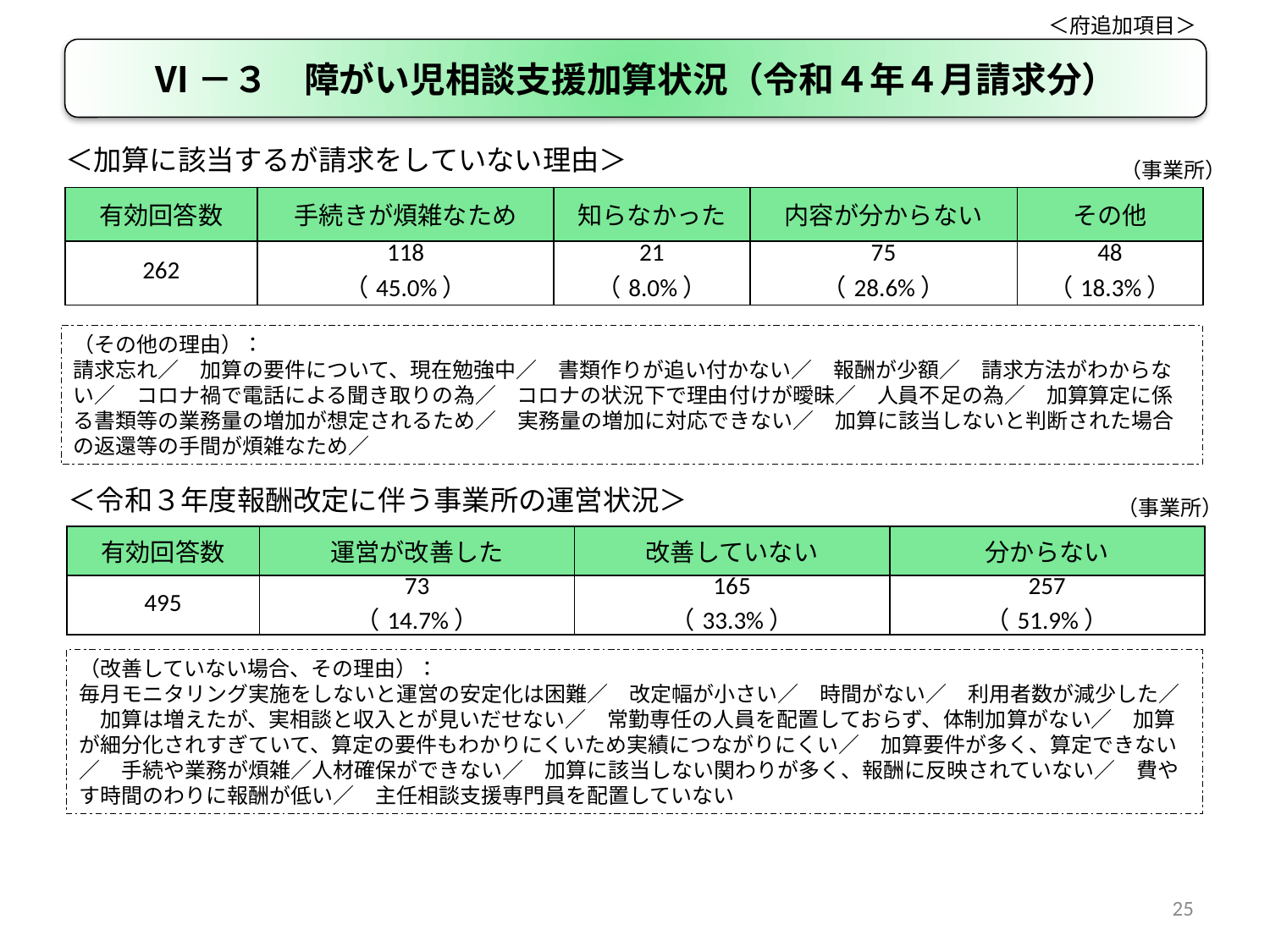

＜府追加項目＞
Ⅵ－３　障がい児相談支援加算状況（令和４年４月請求分）
＜加算に該当するが請求をしていない理由＞
（事業所）
| 有効回答数 | 手続きが煩雑なため | 知らなかった | 内容が分からない | その他 |
| --- | --- | --- | --- | --- |
| 262 | 118 （45.0%） | 21 （8.0%） | 75 （28.6%） | 48 （18.3%） |
（その他の理由）：
請求忘れ／　加算の要件について、現在勉強中／　書類作りが追い付かない／　報酬が少額／　請求方法がわからない／　コロナ禍で電話による聞き取りの為／　コロナの状況下で理由付けが曖昧／　人員不足の為／　加算算定に係る書類等の業務量の増加が想定されるため／　実務量の増加に対応できない／　加算に該当しないと判断された場合の返還等の手間が煩雑なため／
＜令和３年度報酬改定に伴う事業所の運営状況＞
（事業所）
| 有効回答数 | 運営が改善した | 改善していない | 分からない |
| --- | --- | --- | --- |
| 495 | 73 （14.7%） | 165 （33.3%） | 257 （51.9%） |
（改善していない場合、その理由）：
毎月モニタリング実施をしないと運営の安定化は困難／　改定幅が小さい／　時間がない／　利用者数が減少した／　加算は増えたが、実相談と収入とが見いだせない／　常勤専任の人員を配置しておらず、体制加算がない／　加算が細分化されすぎていて、算定の要件もわかりにくいため実績につながりにくい／　加算要件が多く、算定できない／　手続や業務が煩雑／人材確保ができない／　加算に該当しない関わりが多く、報酬に反映されていない／　費やす時間のわりに報酬が低い／　主任相談支援専門員を配置していない
25